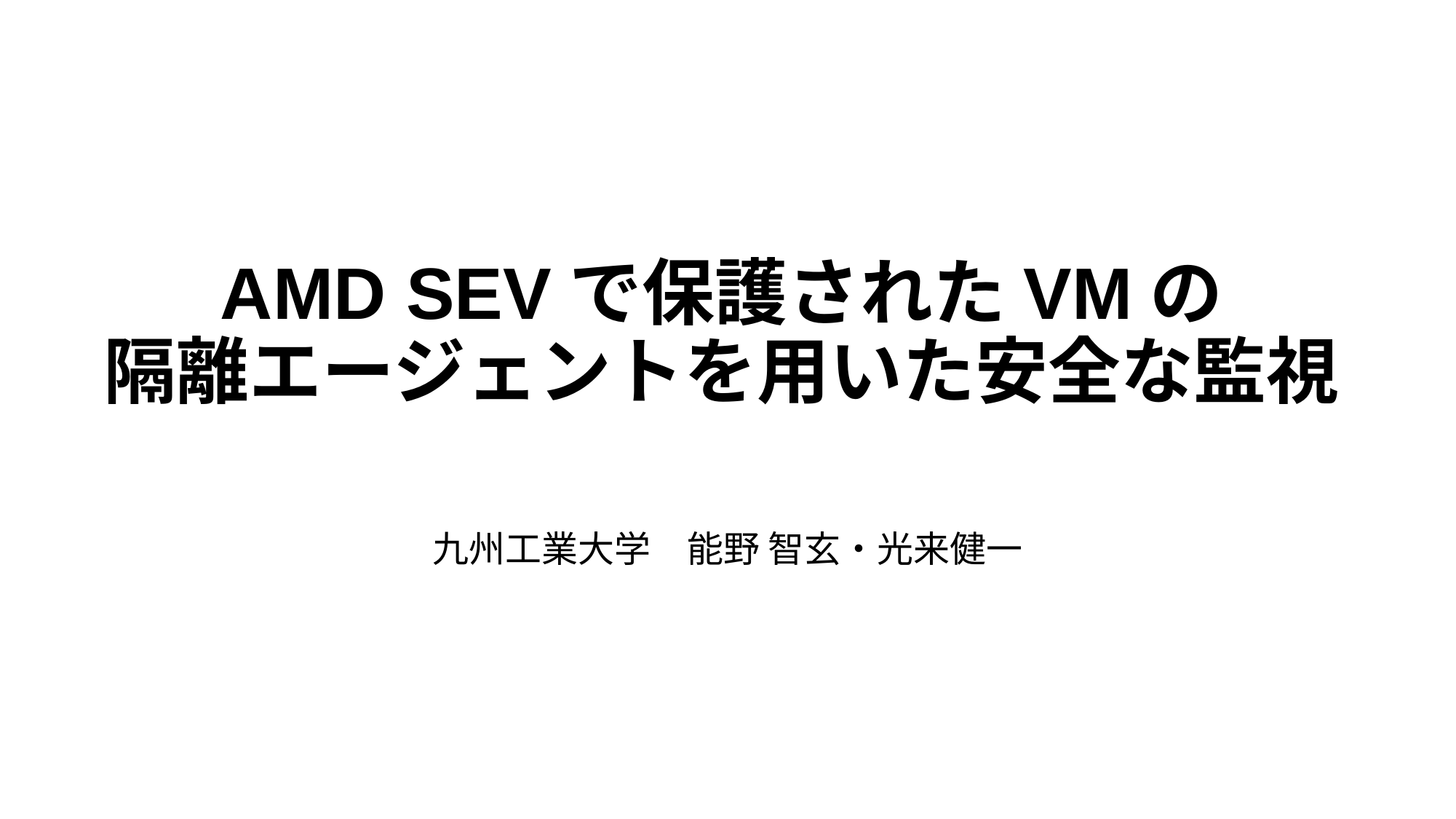

# AMD SEVで保護されたVMの 隔離エージェントを用いた安全な監視

九州工業大学　能野 智玄・光来健一